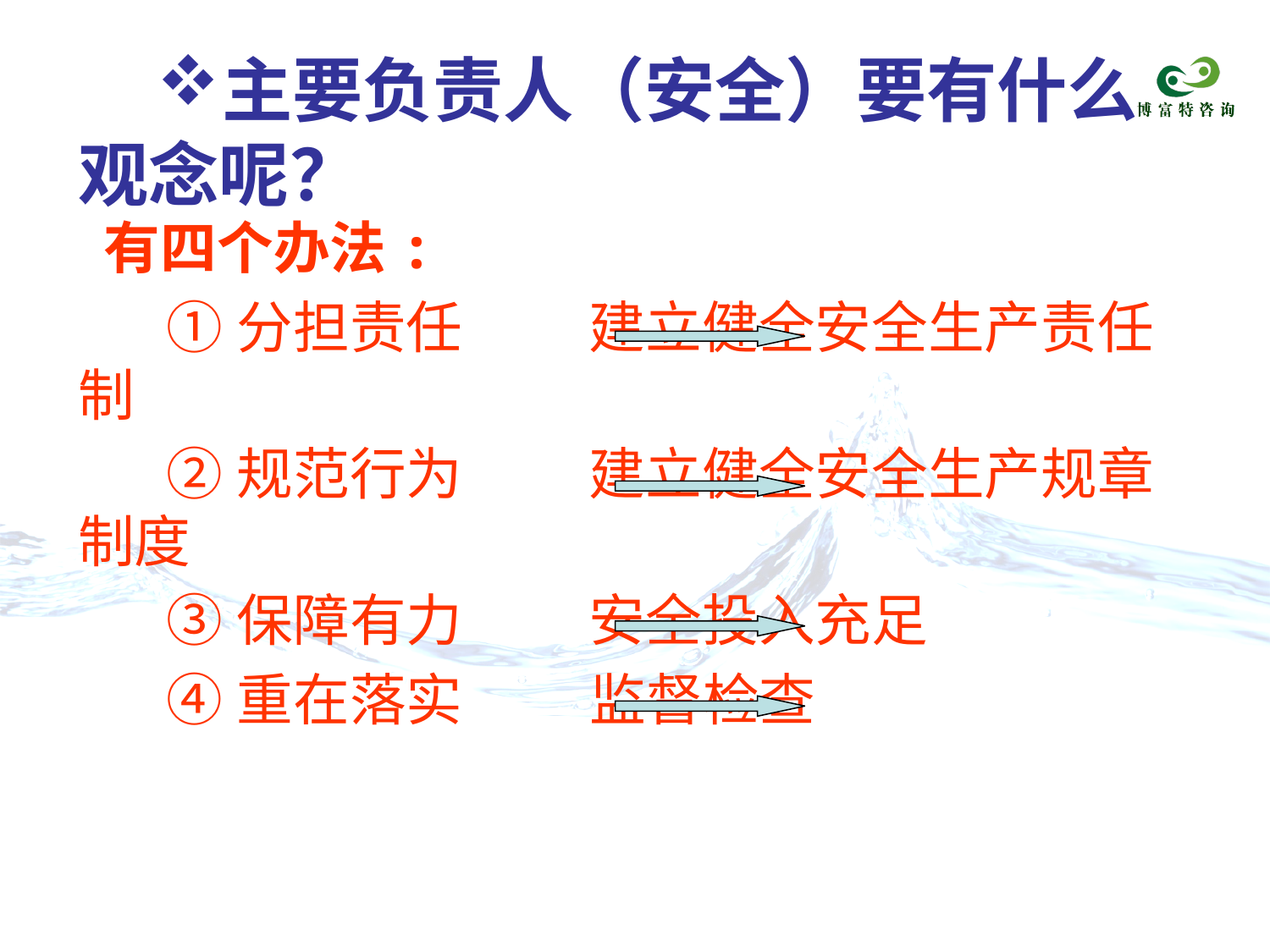

主要负责人（安全）要有什么观念呢？
 有四个办法:
       ①分担责任          建立健全安全生产责任制
       ②规范行为          建立健全安全生产规章制度
       ③保障有力          安全投入充足
       ④重在落实          监督检查